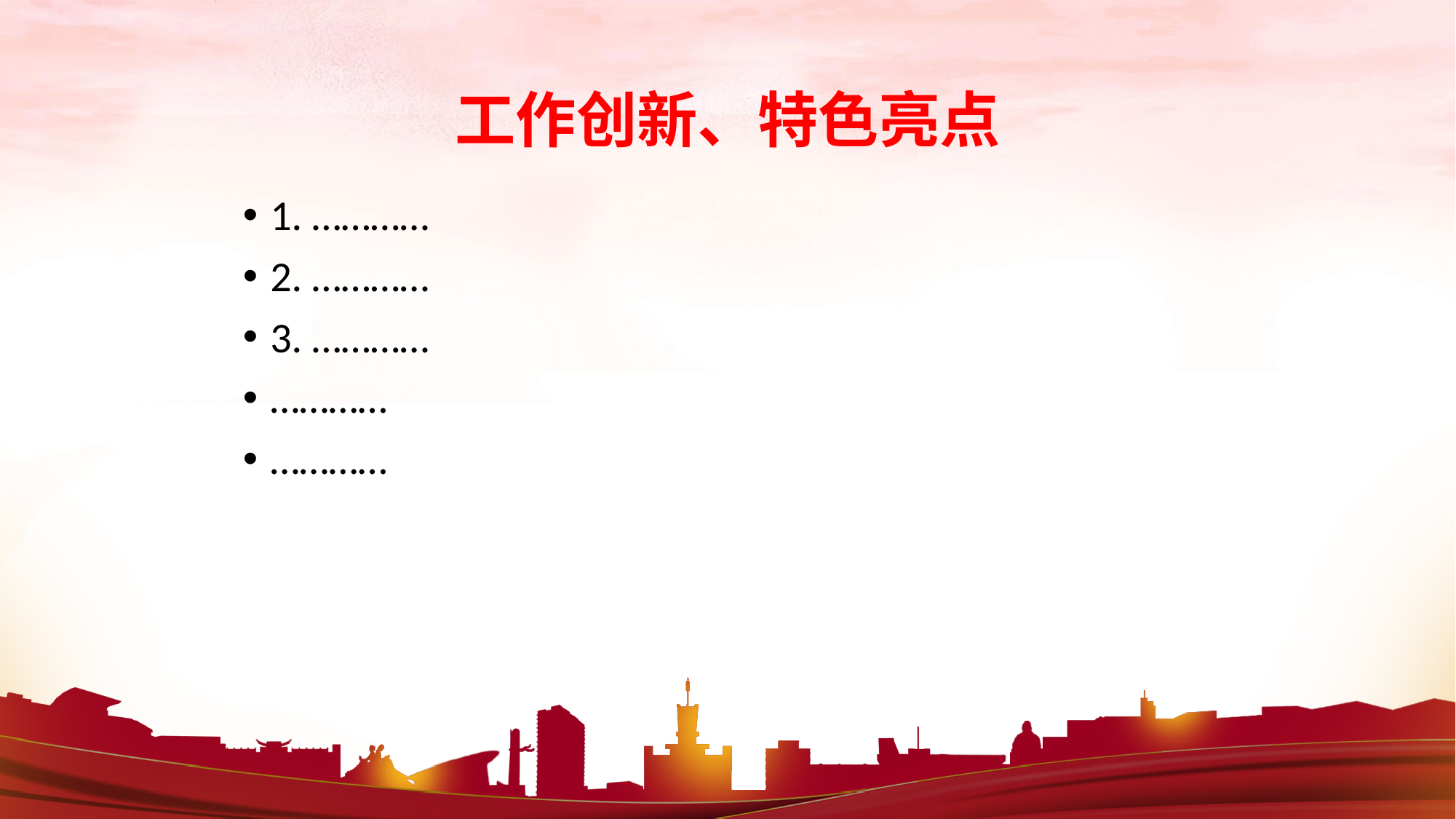

# 工作创新、特色亮点
1. …………
2. …………
3. …………
…………
…………